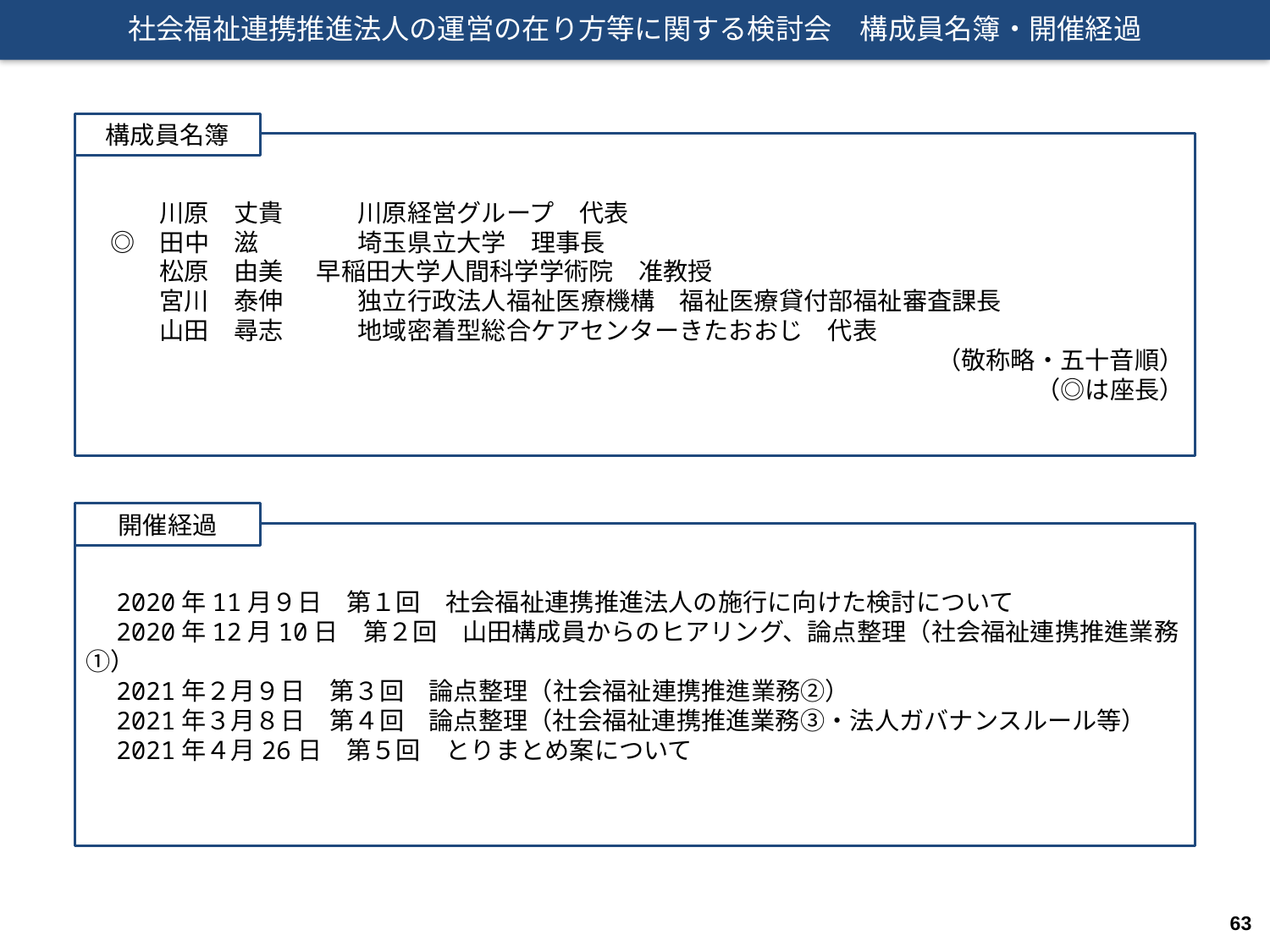

社会福祉連携推進法人の運営の在り方等に関する検討会　構成員名簿・開催経過
構成員名簿
　　　川原　丈貴　　　川原経営グループ　代表
　◎　田中　滋　　　　埼玉県立大学　理事長
　　　松原　由美      早稲田大学人間科学学術院　准教授
　　　宮川　泰伸　　　独立行政法人福祉医療機構　福祉医療貸付部福祉審査課長
　　　山田　尋志　　　地域密着型総合ケアセンターきたおおじ　代表
（敬称略・五十音順）
（◎は座長）
開催経過
　2020年11月９日　第１回　社会福祉連携推進法人の施行に向けた検討について
　2020年12月10日　第２回　山田構成員からのヒアリング、論点整理（社会福祉連携推進業務①）
　2021年２月９日　第３回　論点整理（社会福祉連携推進業務②）
　2021年３月８日　第４回　論点整理（社会福祉連携推進業務③・法人ガバナンスルール等）
　2021年４月26日　第５回　とりまとめ案について

63